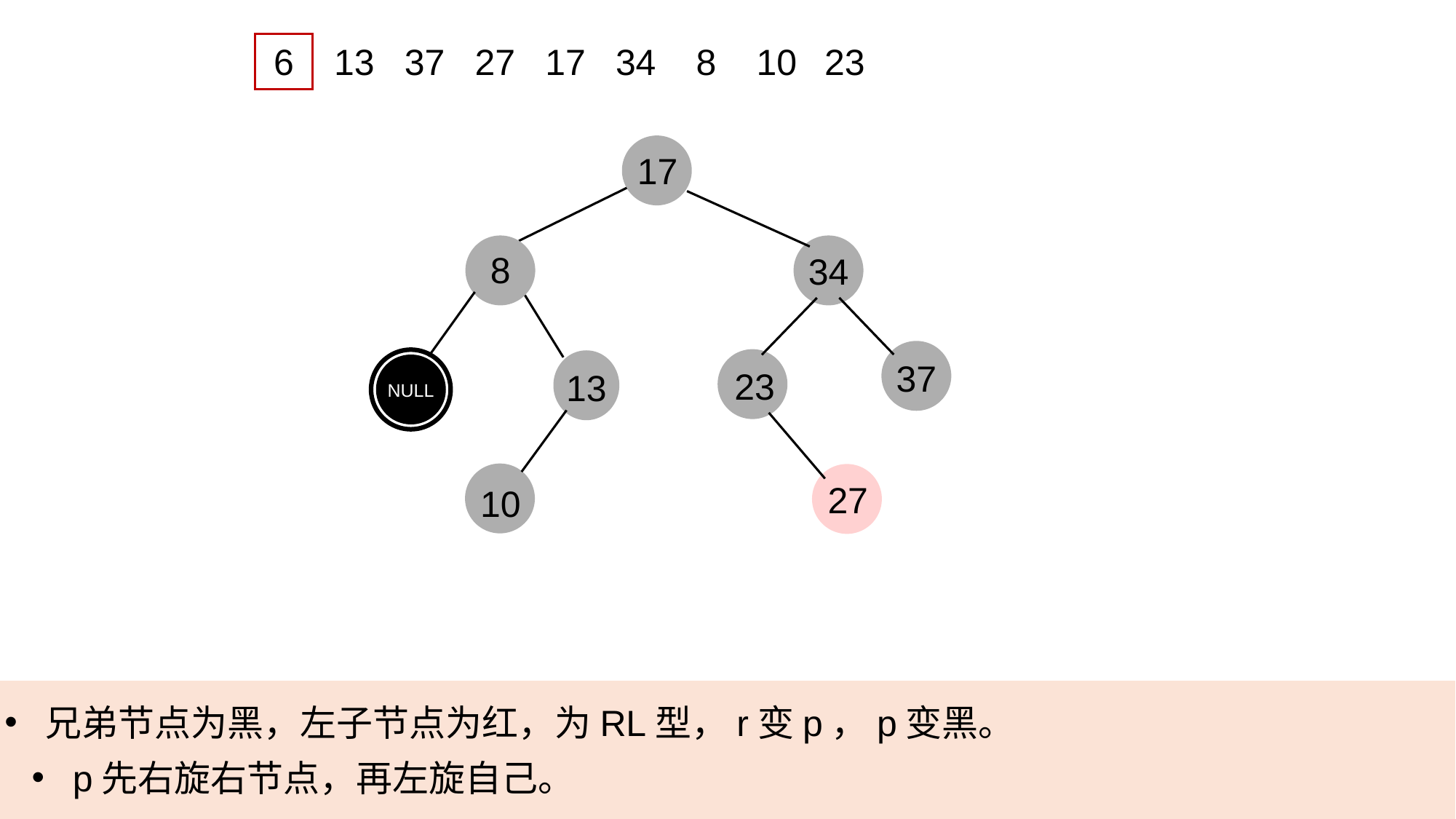

6
13
37
27
17
34
8
10
23

17

8
34

37

23
13
NULL

27
10

兄弟节点为黑，左子节点为红，为RL型，r变p，p变黑。
p先右旋右节点，再左旋自己。